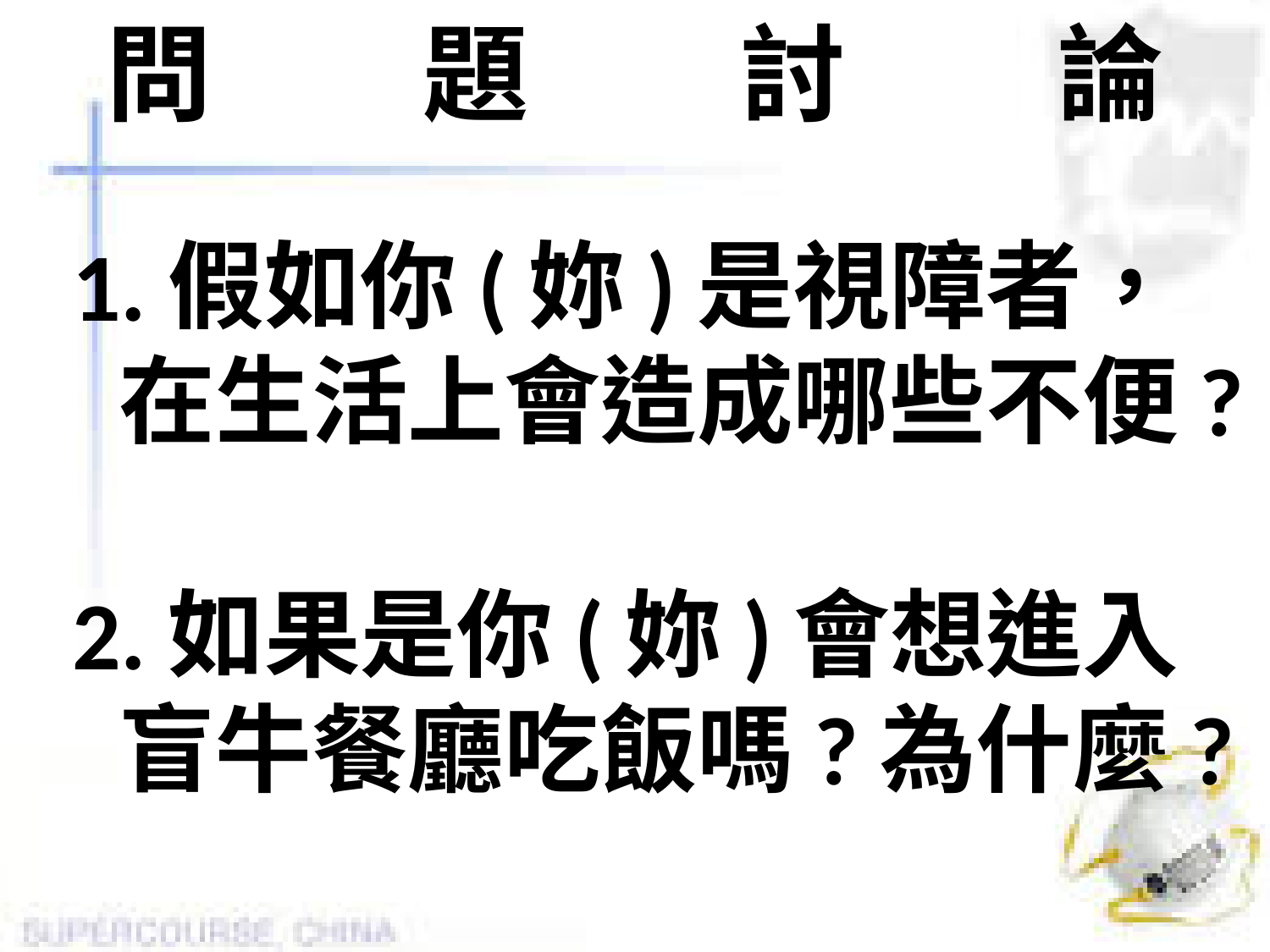

# 問　　題　　討　　論
1.假如你(妳)是視障者，在生活上會造成哪些不便?

2.如果是你(妳)會想進入盲牛餐廳吃飯嗎?為什麼?